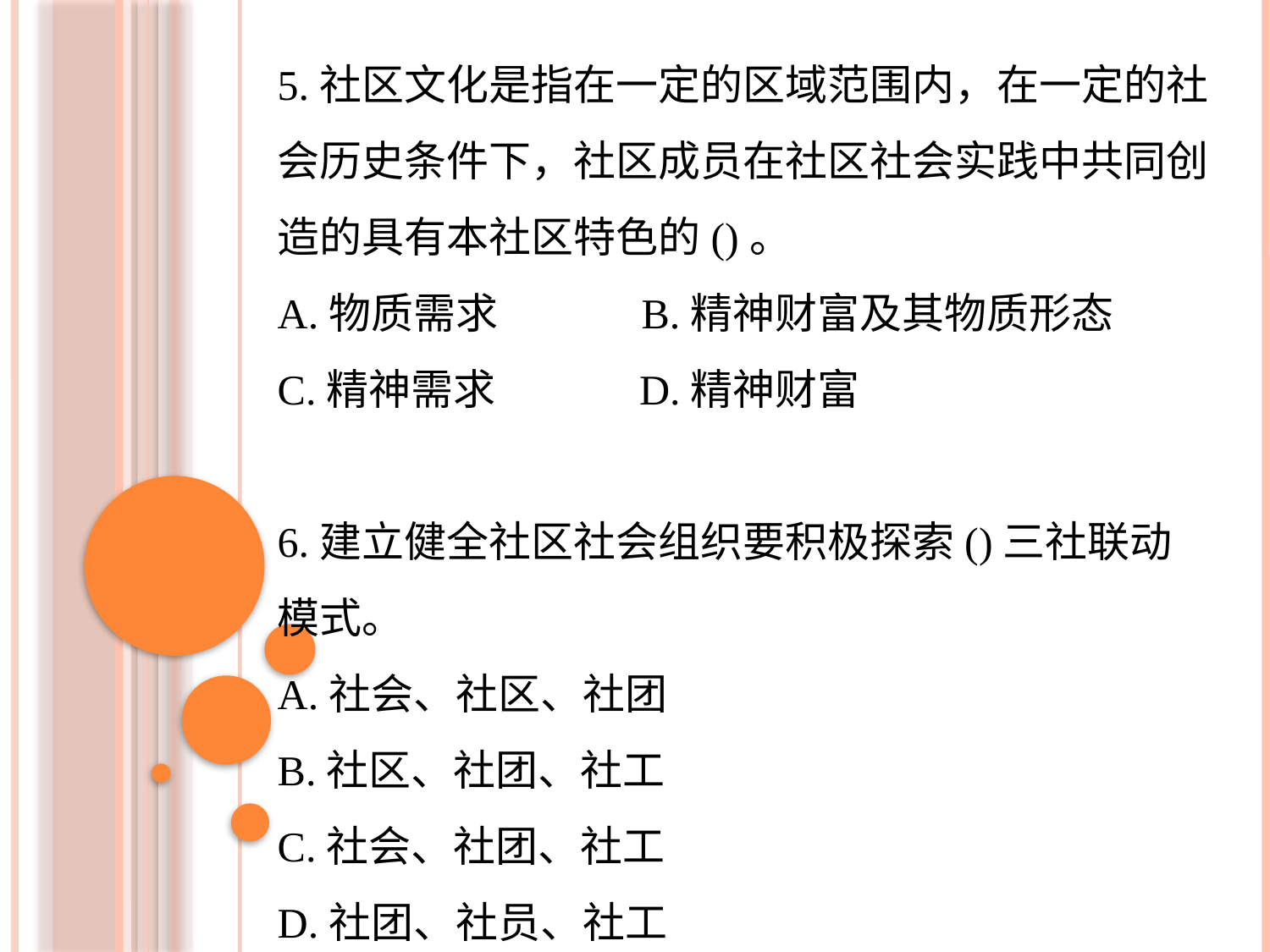

5.社区文化是指在一定的区域范围内，在一定的社会历史条件下，社区成员在社区社会实践中共同创造的具有本社区特色的()。
A.物质需求              B.精神财富及其物质形态
C.精神需求              D.精神财富

6.建立健全社区社会组织要积极探索()三社联动模式。
A.社会、社区、社团
B.社区、社团、社工
C.社会、社团、社工
D.社团、社员、社工